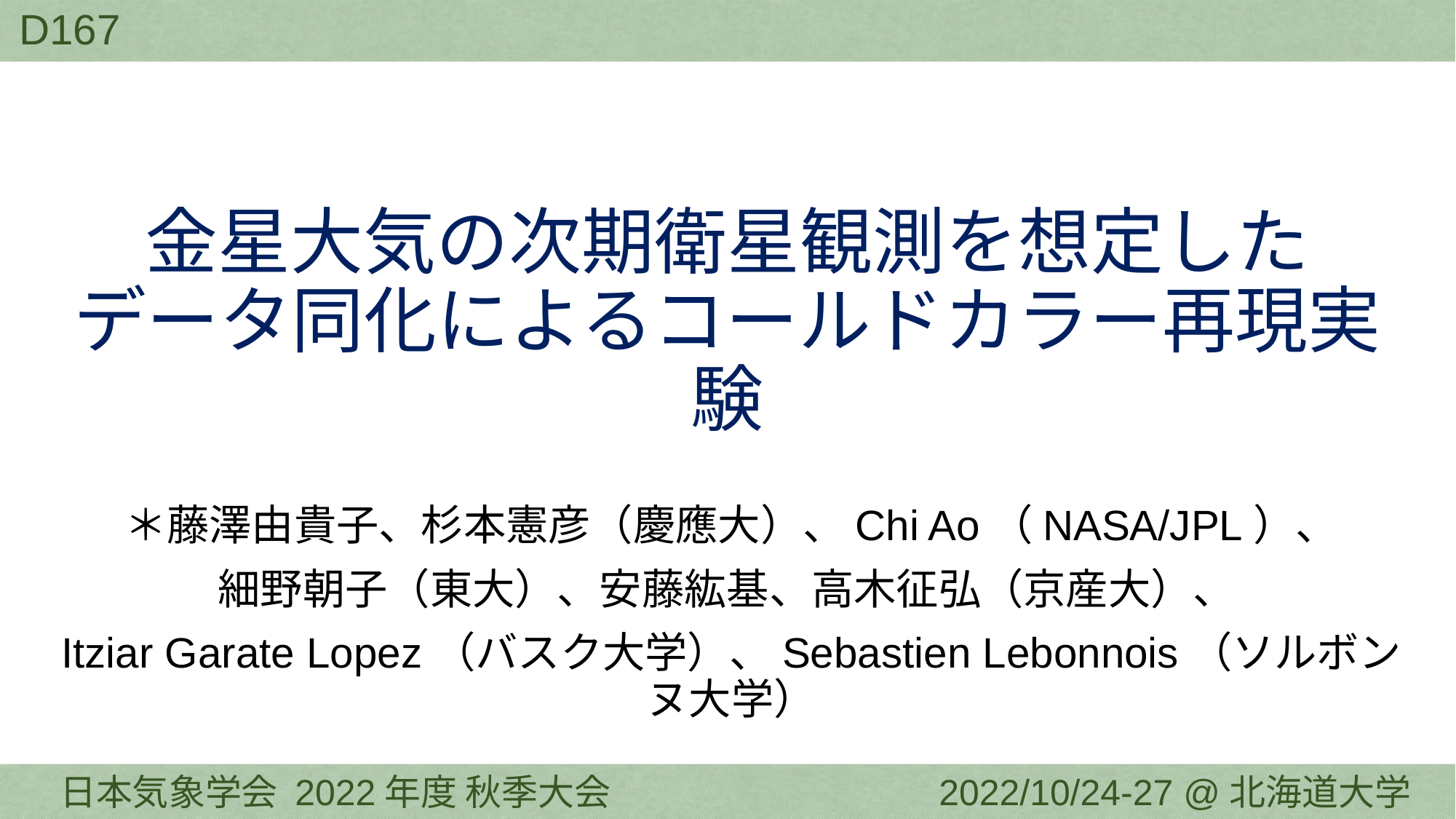

D167
# 金星大気の次期衛星観測を想定した データ同化によるコールドカラー再現実験
＊藤澤由貴子、杉本憲彦（慶應大）、Chi Ao（NASA/JPL）、
細野朝子（東大）、安藤紘基、高木征弘（京産大）、
Itziar Garate Lopez（バスク大学）、Sebastien Lebonnois（ソルボンヌ大学）
日本気象学会 2022年度 秋季大会                                       2022/10/24-27 @北海道大学